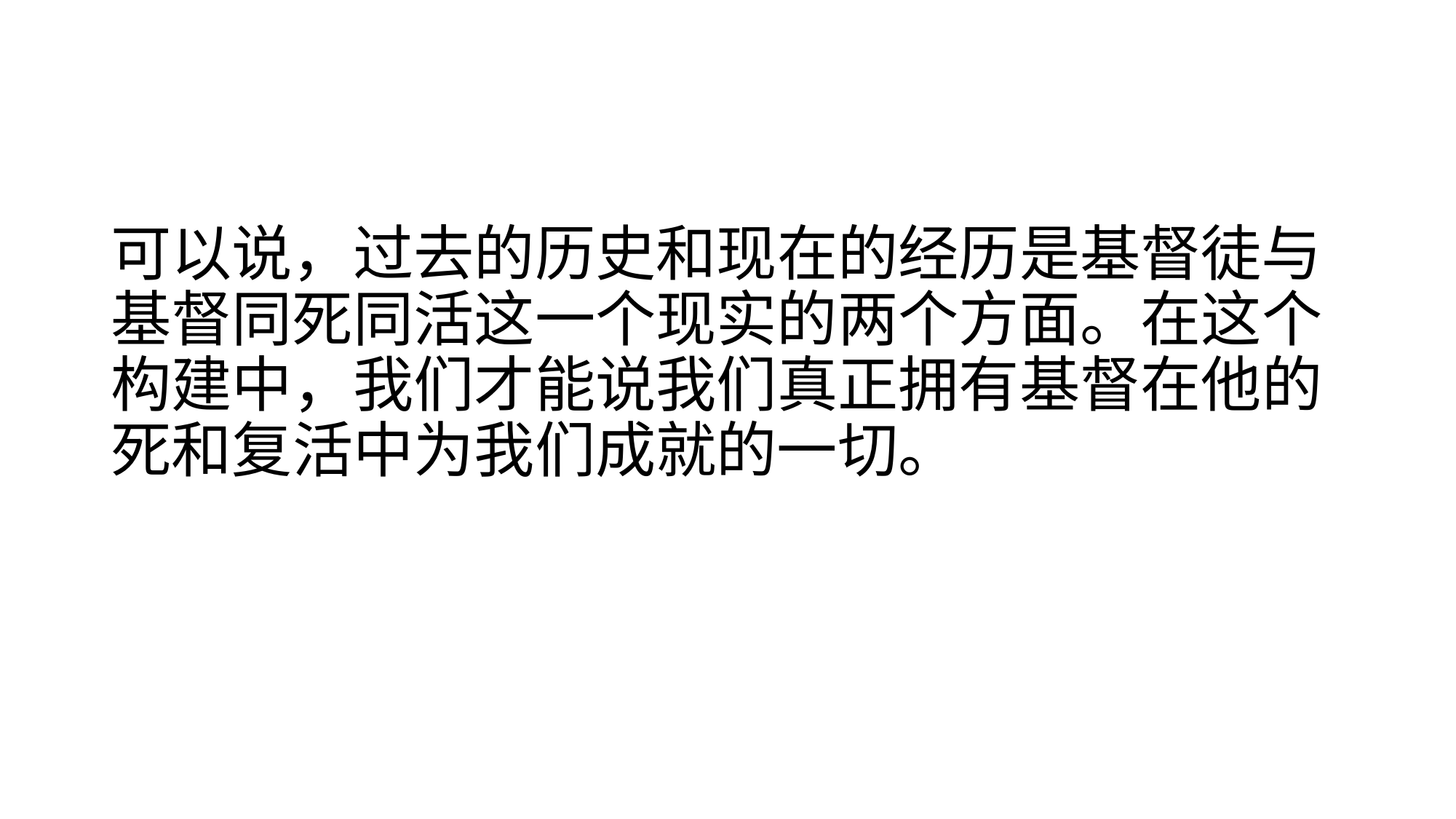

#
可以说，过去的历史和现在的经历是基督徒与基督同死同活这一个现实的两个方面。在这个构建中，我们才能说我们真正拥有基督在他的死和复活中为我们成就的一切。